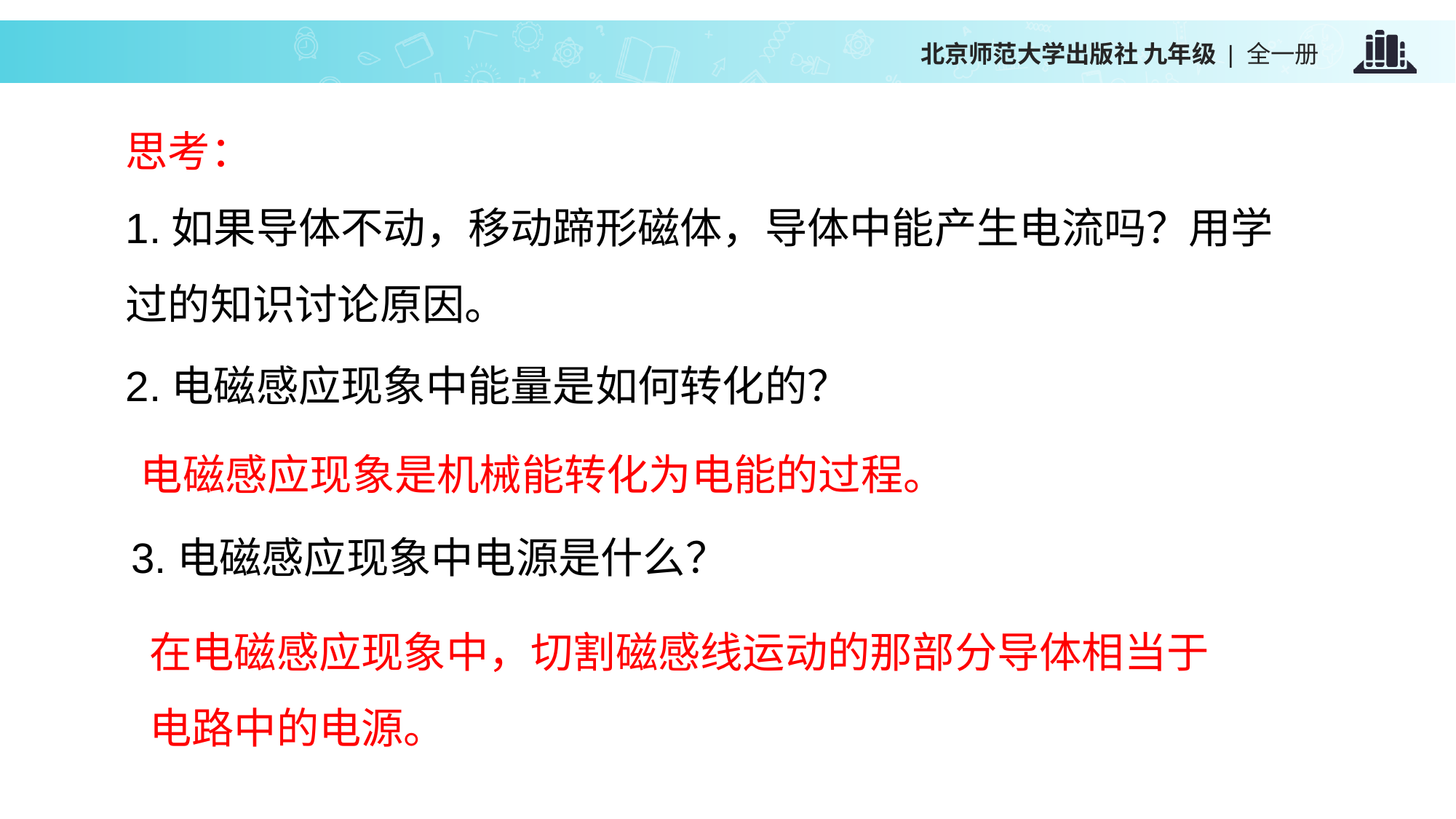

思考：
1.如果导体不动，移动蹄形磁体，导体中能产生电流吗？用学过的知识讨论原因。
2.电磁感应现象中能量是如何转化的？
电磁感应现象是机械能转化为电能的过程。
3.电磁感应现象中电源是什么？
在电磁感应现象中，切割磁感线运动的那部分导体相当于电路中的电源。